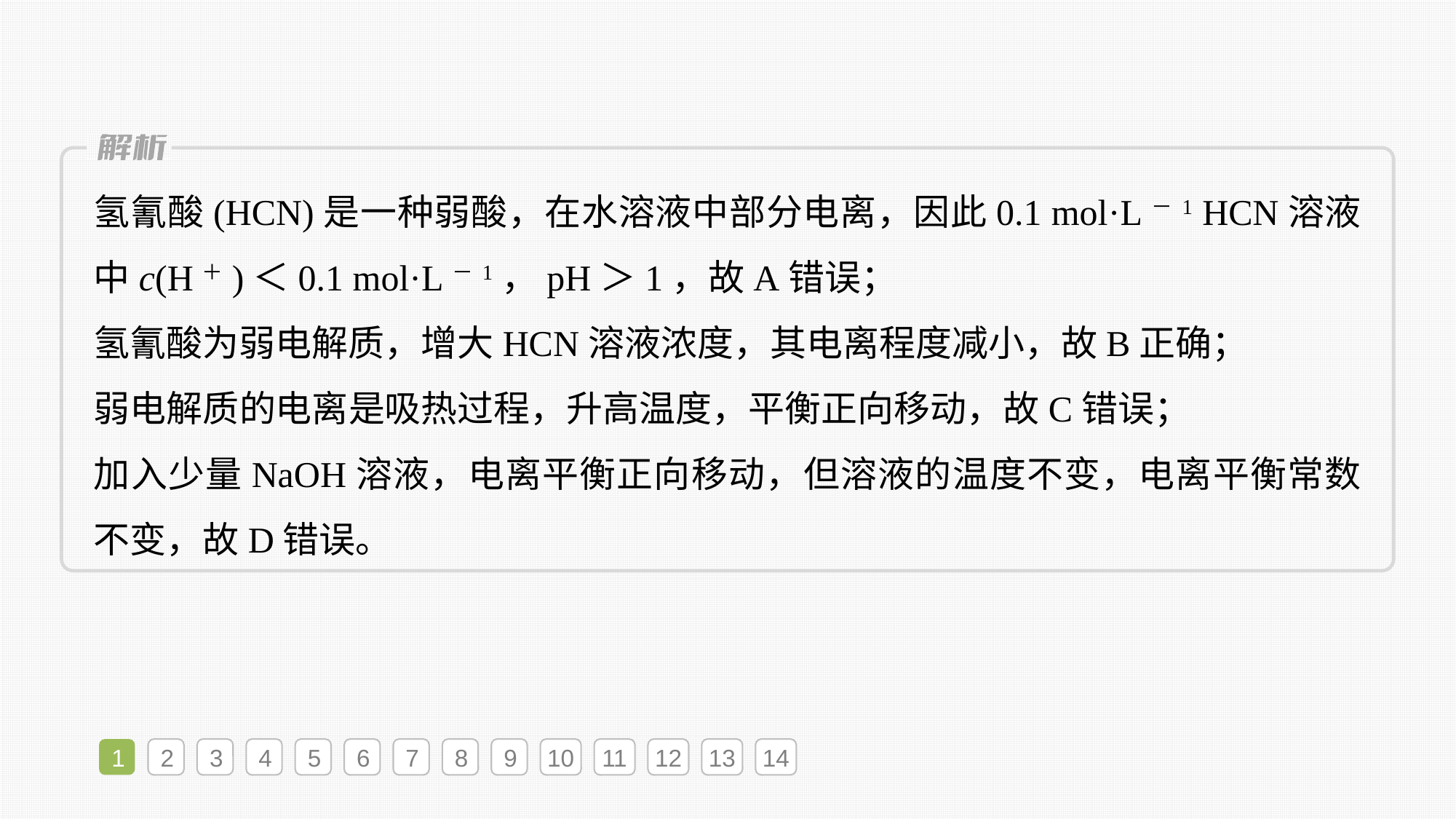

氢氰酸(HCN)是一种弱酸，在水溶液中部分电离，因此0.1 mol·L－1 HCN溶液中c(H＋)＜0.1 mol·L－1，pH＞1，故A错误；
氢氰酸为弱电解质，增大HCN溶液浓度，其电离程度减小，故B正确；
弱电解质的电离是吸热过程，升高温度，平衡正向移动，故C错误；
加入少量NaOH溶液，电离平衡正向移动，但溶液的温度不变，电离平衡常数不变，故D错误。
1
2
3
4
5
6
7
8
9
10
11
12
13
14